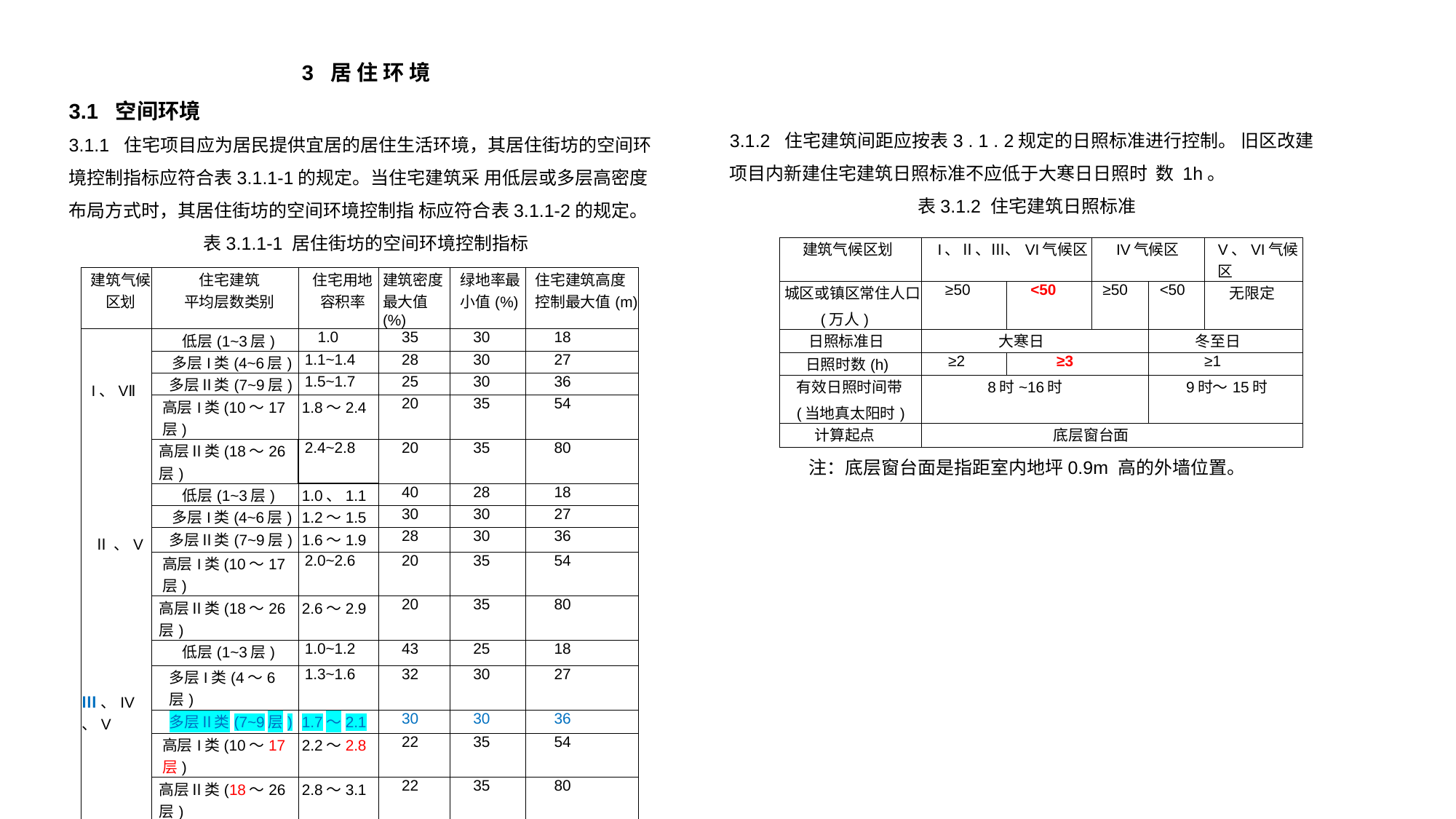

3  居 住 环 境
3.1  空间环境
3.1.1  住宅项目应为居民提供宜居的居住生活环境，其居住街坊的空间环境控制指标应符合表3.1.1-1的规定。当住宅建筑采 用低层或多层高密度布局方式时，其居住街坊的空间环境控制指 标应符合表3.1.1-2的规定。
表3.1.1-1 居住街坊的空间环境控制指标

3.1.2  住宅建筑间距应按表3 . 1 . 2规定的日照标准进行控制。 旧区改建项目内新建住宅建筑日照标准不应低于大寒日日照时  数 1h。
表3.1.2 住宅建筑日照标准

注：底层窗台面是指距室内地坪0.9m 高的外墙位置。

| 建筑气候区划 | I、Ⅱ、Ⅲ、VI气候区 |  | IV气候区 |  | V、VI气候区 |
| --- | --- | --- | --- | --- | --- |
| 城区或镇区常住人口 (万人) | ≥50 | <50 | ≥50 | <50 | 无限定 |
| 日照标准日 | 大寒日 |  |  | 冬至日 |  |
| 日照时数(h) | ≥2 | ≥3 |  | ≥1 |  |
| 有效日照时间带 (当地真太阳时) | 8时~16时 |  |  | 9时～15时 |  |
| 计算起点 | 底层窗台面 |  |  |  |  |
| 建筑气候区划 | 住宅建筑 平均层数类别 | 住宅用地容积率 | 建筑密度最大值(%) | 绿地率最小值(%) | 住宅建筑高度控制最大值(m) |
| --- | --- | --- | --- | --- | --- |
| I、VⅡ | 低层(1~3层) | 1.0 | 35 | 30 | 18 |
|  | 多层I类(4~6层) | 1.1~1.4 | 28 | 30 | 27 |
|  | 多层Ⅱ类(7~9层) | 1.5~1.7 | 25 | 30 | 36 |
|  | 高层I类(10～17层) | 1.8～2.4 | 20 | 35 | 54 |
|  | 高层Ⅱ类(18～26层) | 2.4~2.8 | 20 | 35 | 80 |
| Ⅱ、V | 低层(1~3层) | 1.0、1.1 | 40 | 28 | 18 |
|  | 多层I类(4~6层) | 1.2～1.5 | 30 | 30 | 27 |
|  | 多层Ⅱ类(7~9层) | 1.6～1.9 | 28 | 30 | 36 |
|  | 高层I类(10～17层) | 2.0~2.6 | 20 | 35 | 54 |
|  | 高层Ⅱ类(18～26层) | 2.6～2.9 | 20 | 35 | 80 |
| Ⅲ、IV、V | 低层(1~3层) | 1.0~1.2 | 43 | 25 | 18 |
|  | 多层I类(4～6层) | 1.3~1.6 | 32 | 30 | 27 |
|  | 多层Ⅱ类(7~9层) | 1.7～2.1 | 30 | 30 | 36 |
|  | 高层I类(10～17层) | 2.2～2.8 | 22 | 35 | 54 |
|  | 高层Ⅱ类(18～26层) | 2.8～3.1 | 22 | 35 | 80 |